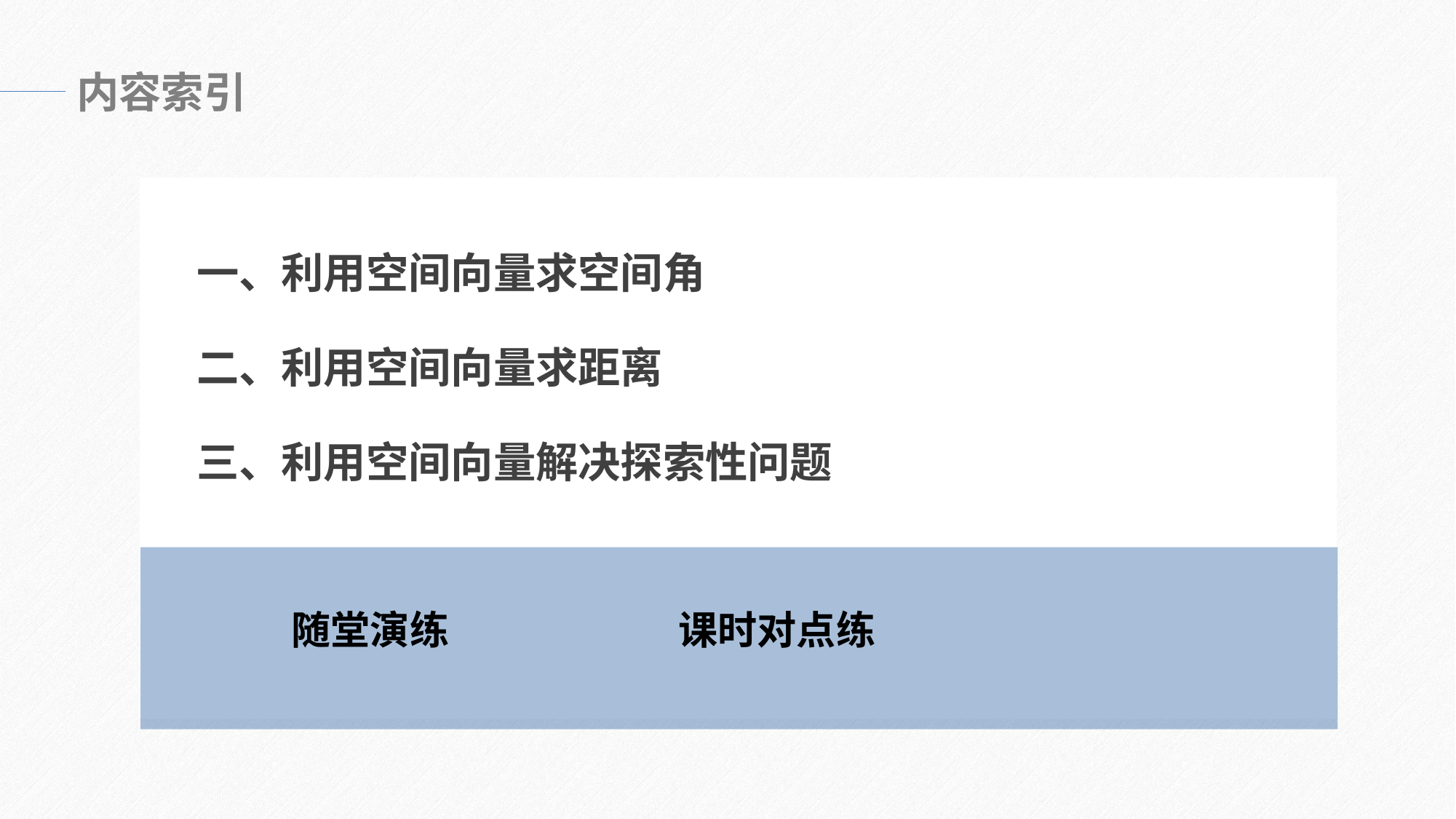

内容索引

一、利用空间向量求空间角
二、利用空间向量求距离
三、利用空间向量解决探索性问题

随堂演练
课时对点练